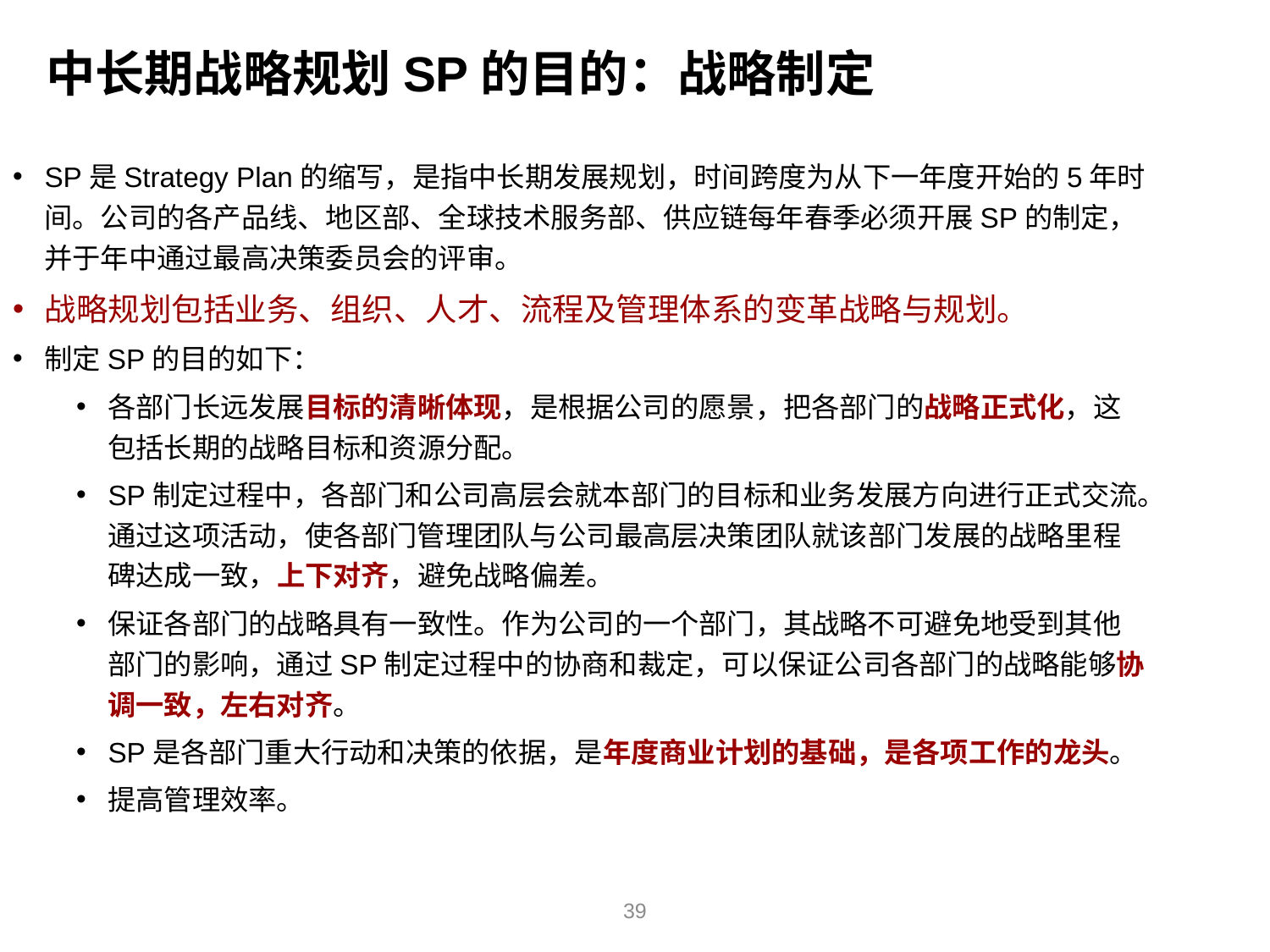

中长期战略规划SP的目的：战略制定
SP是Strategy Plan的缩写，是指中长期发展规划，时间跨度为从下一年度开始的5年时间。公司的各产品线、地区部、全球技术服务部、供应链每年春季必须开展SP的制定，并于年中通过最高决策委员会的评审。
战略规划包括业务、组织、人才、流程及管理体系的变革战略与规划。
制定SP的目的如下：
各部门长远发展目标的清晰体现，是根据公司的愿景，把各部门的战略正式化，这包括长期的战略目标和资源分配。
SP制定过程中，各部门和公司高层会就本部门的目标和业务发展方向进行正式交流。通过这项活动，使各部门管理团队与公司最高层决策团队就该部门发展的战略里程碑达成一致，上下对齐，避免战略偏差。
保证各部门的战略具有一致性。作为公司的一个部门，其战略不可避免地受到其他部门的影响，通过SP制定过程中的协商和裁定，可以保证公司各部门的战略能够协调一致，左右对齐。
SP是各部门重大行动和决策的依据，是年度商业计划的基础，是各项工作的龙头。
提高管理效率。
39